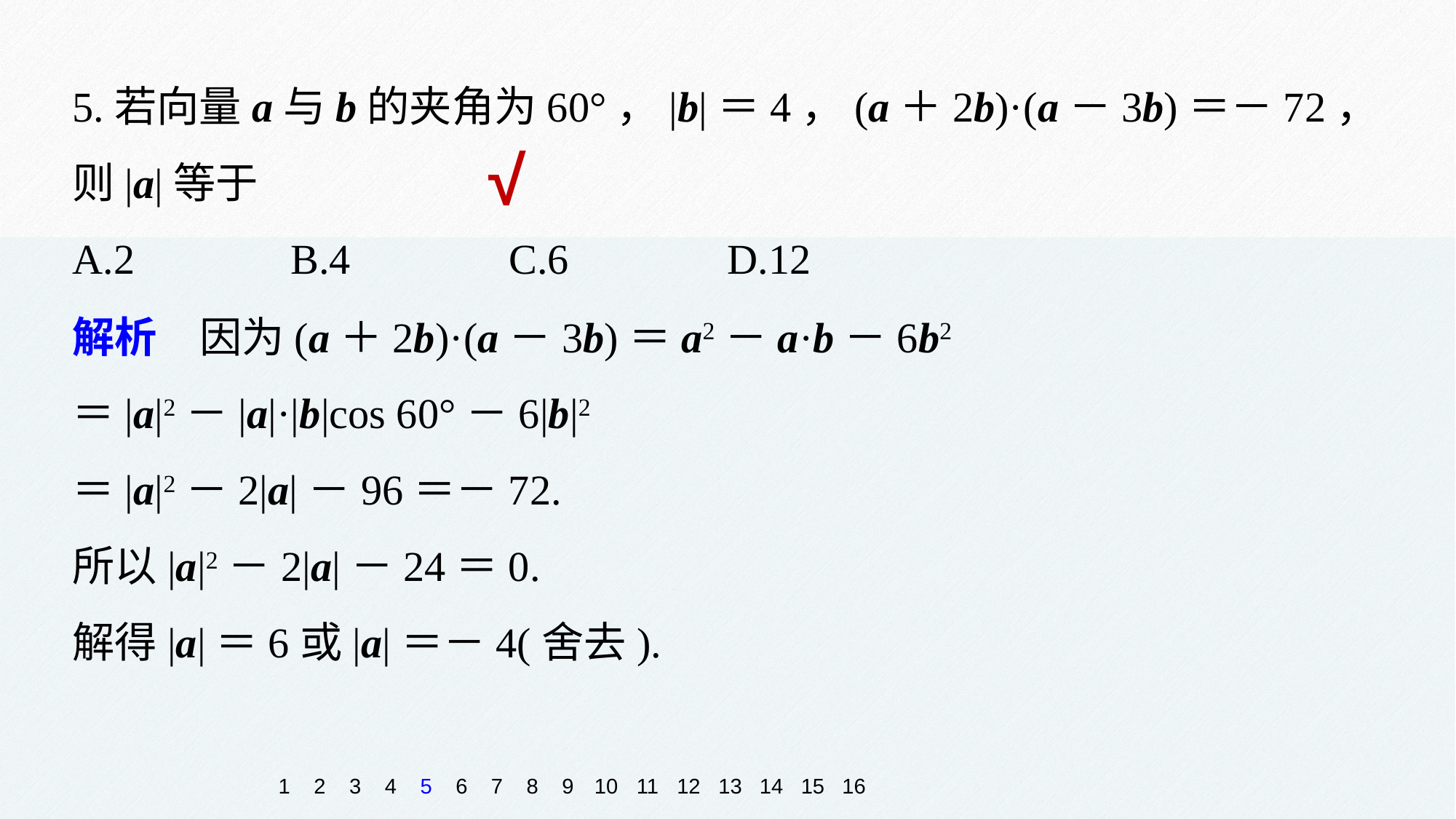

5.若向量a与b的夹角为60°，|b|＝4，(a＋2b)·(a－3b)＝－72，则|a|等于
A.2  		B.4  		C.6  		D.12
√
解析　因为(a＋2b)·(a－3b)＝a2－a·b－6b2
＝|a|2－|a|·|b|cos 60°－6|b|2
＝|a|2－2|a|－96＝－72.
所以|a|2－2|a|－24＝0.
解得|a|＝6或|a|＝－4(舍去).
1
2
3
4
5
6
7
8
9
10
11
12
13
14
15
16